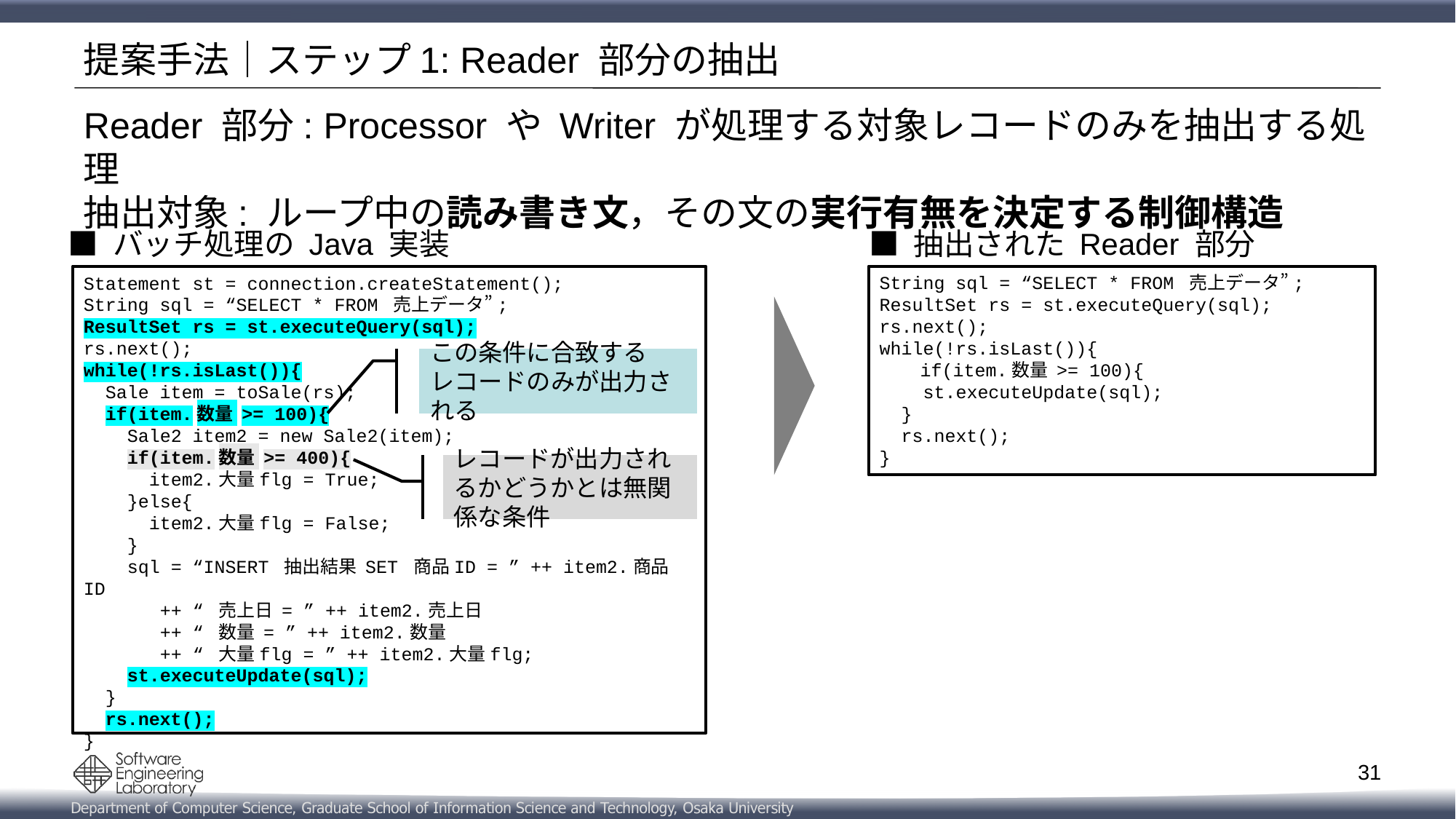

# 提案手法｜ステップ1: Reader 部分の抽出
Reader 部分: Processor や Writer が処理する対象レコードのみを抽出する処理
抽出対象: ループ中の読み書き文，その文の実行有無を決定する制御構造
■ バッチ処理の Java 実装
■ 抽出された Reader 部分
Statement st = connection.createStatement();
String sql = “SELECT * FROM 売上データ”;
ResultSet rs = st.executeQuery(sql);
rs.next();
while(!rs.isLast()){
  Sale item = toSale(rs);
  if(item.数量 >= 100){
    Sale2 item2 = new Sale2(item);
    if(item.数量 >= 400){
      item2.大量flg = True;
    }else{
      item2.大量flg = False;
    }
    sql = “INSERT 抽出結果 SET 商品ID = ” ++ item2.商品ID
       ++ “ 売上日 = ” ++ item2.売上日
       ++ “ 数量 = ” ++ item2.数量
       ++ “ 大量flg = ” ++ item2.大量flg;
    st.executeUpdate(sql);
  }
  rs.next();
}

String sql = “SELECT * FROM 売上データ”;
ResultSet rs = st.executeQuery(sql);
rs.next();
while(!rs.isLast()){
　　if(item.数量 >= 100){
    st.executeUpdate(sql);
  }
  rs.next();
}

この条件に合致する
レコードのみが出力される

レコードが出力されるかどうかとは無関係な条件
31